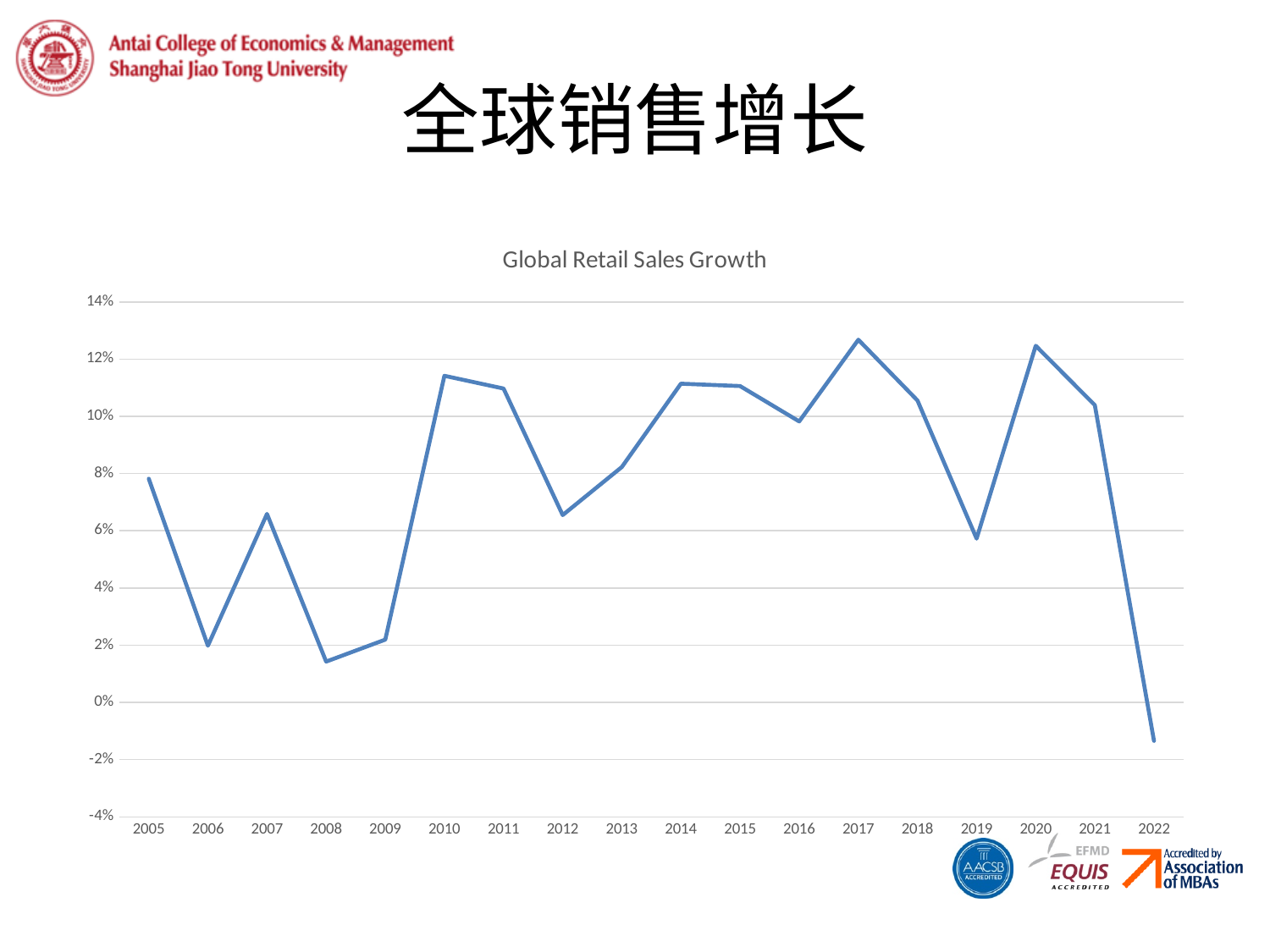

# 全球销售增长

### Chart:

| Category | Global Retail Sales Growth |
|---|---|
| 2005 | 0.07820191726401249 |
| 2006 | 0.01980455765148781 |
| 2007 | 0.0658786105602136 |
| 2008 | 0.014258870343760499 |
| 2009 | 0.021941296134844412 |
| 2010 | 0.11415825394568468 |
| 2011 | 0.10970376633113732 |
| 2012 | 0.06547927088724048 |
| 2013 | 0.08228659318123555 |
| 2014 | 0.11139644468822496 |
| 2015 | 0.11057271687192927 |
| 2016 | 0.09821031794125945 |
| 2017 | 0.1267749411418484 |
| 2018 | 0.10554109091502695 |
| 2019 | 0.05723798836488192 |
| 2020 | 0.12466045179986729 |
| 2021 | 0.10388868537225959 |
| 2022 | -0.013442901416848008 |